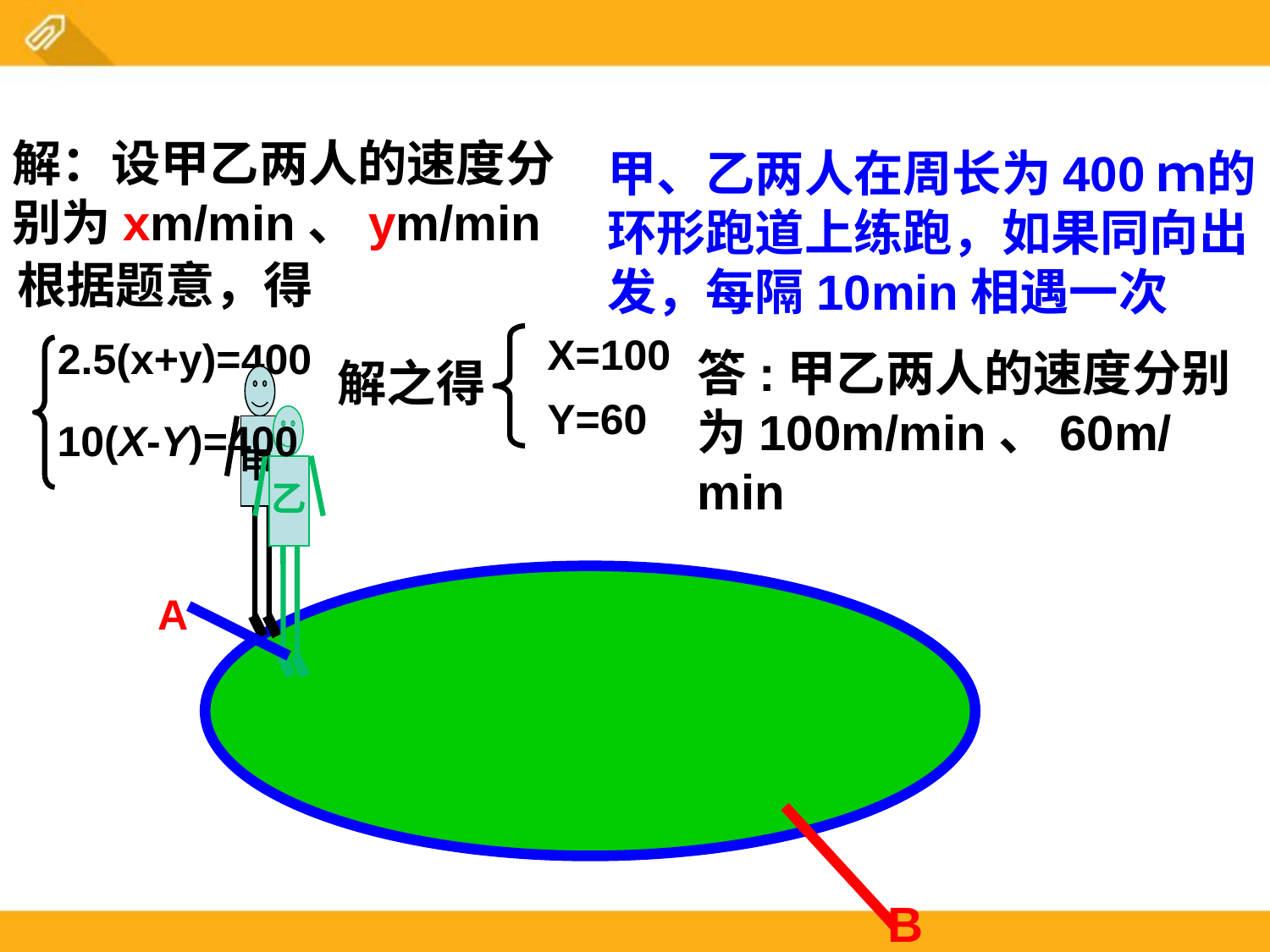

解：设甲乙两人的速度分别为xm/min、ym/min
根据题意，得
2.5(x+y)=400

甲、乙两人在周长为400ｍ的环形跑道上练跑，如果同向出发，每隔10min相遇一次
X=100

Y=60
答:甲乙两人的速度分别为100m/min、60m/min
解之得

甲

乙
10(X-Y)=400

A

B